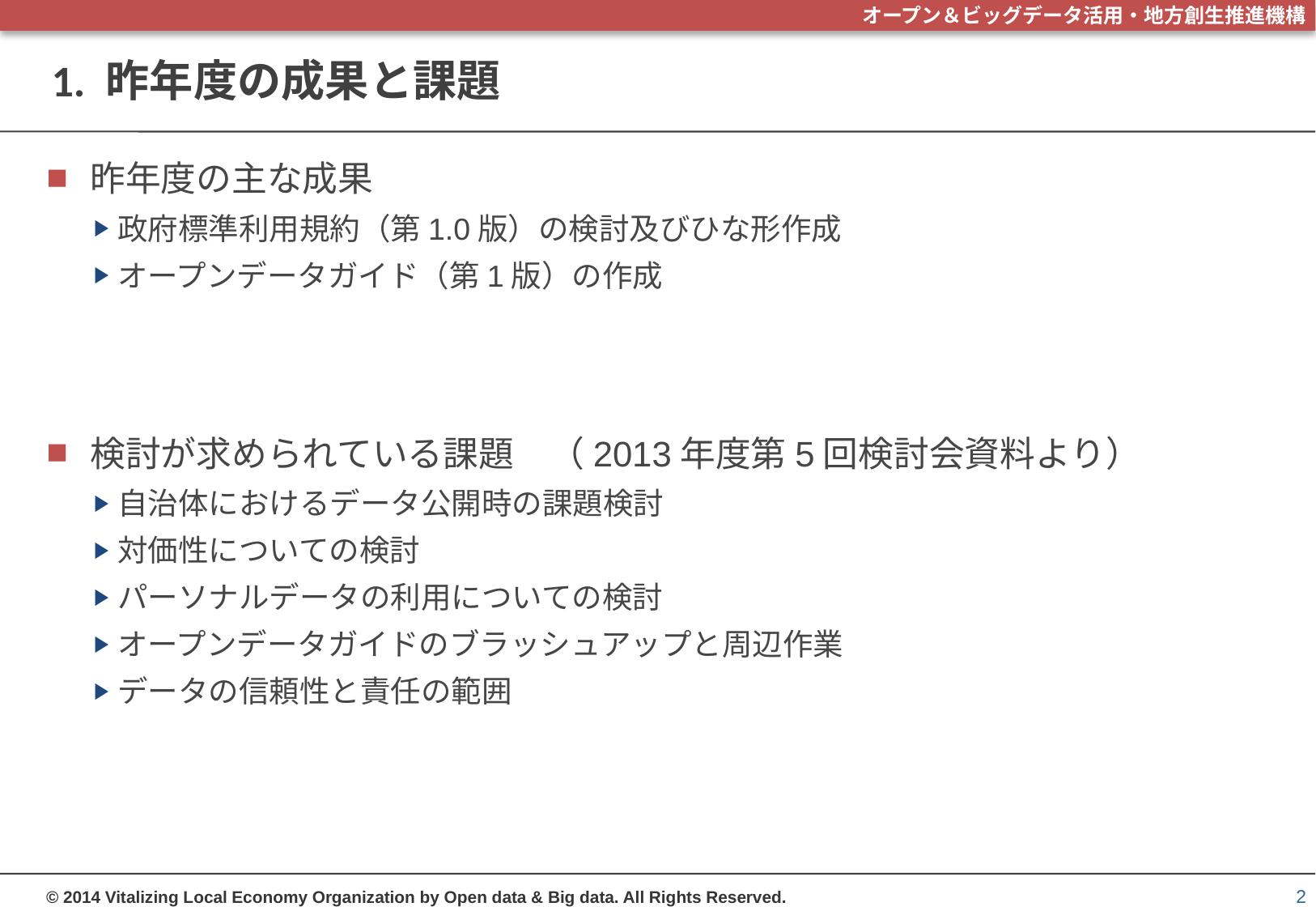

# 1. 昨年度の成果と課題
昨年度の主な成果
政府標準利用規約（第1.0版）の検討及びひな形作成
オープンデータガイド（第1版）の作成

検討が求められている課題　（2013年度第5回検討会資料より）
自治体におけるデータ公開時の課題検討
対価性についての検討
パーソナルデータの利用についての検討
オープンデータガイドのブラッシュアップと周辺作業
データの信頼性と責任の範囲

2